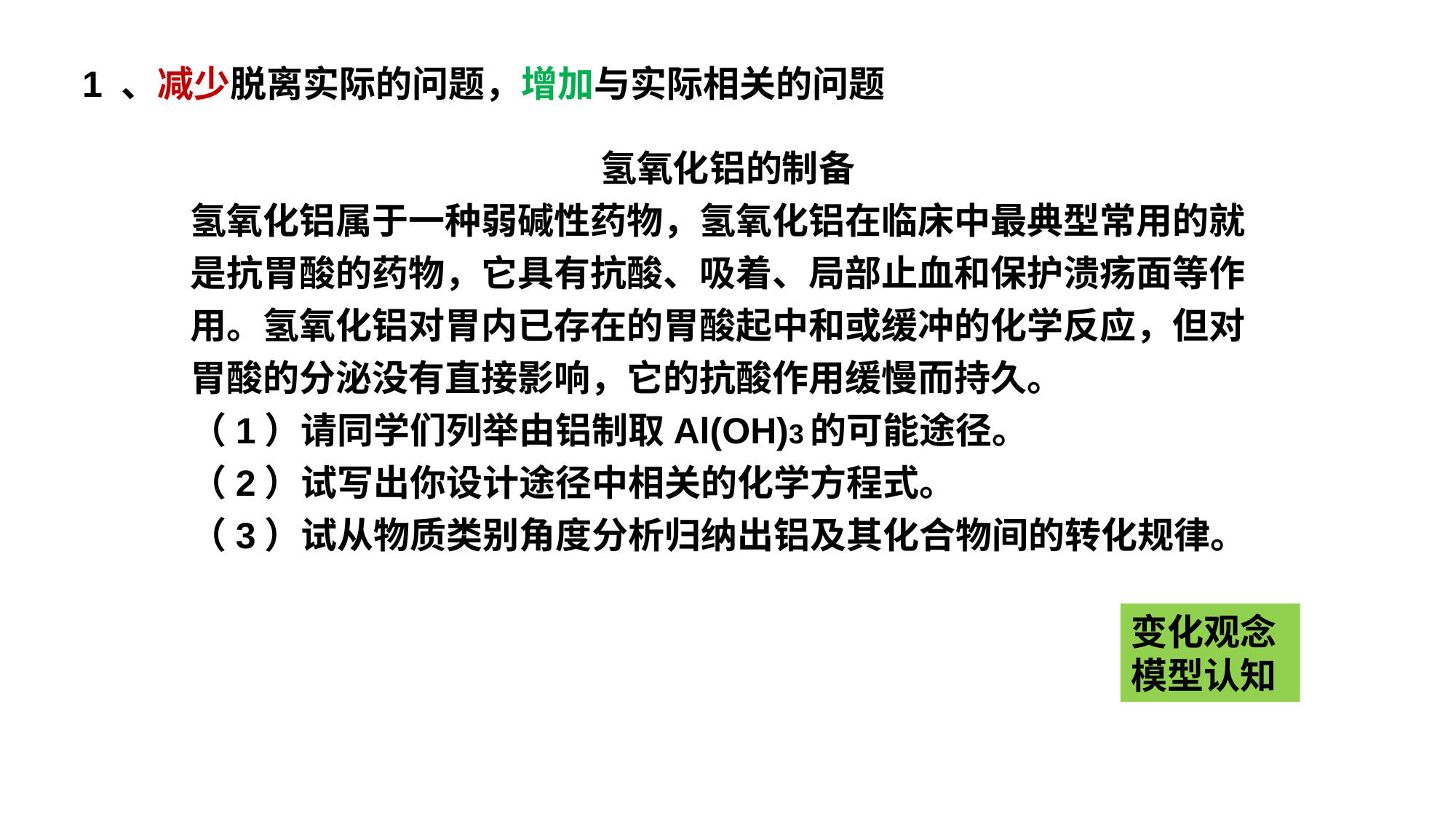

1 、减少脱离实际的问题，增加与实际相关的问题
氢氧化铝的制备
氢氧化铝属于一种弱碱性药物，氢氧化铝在临床中最典型常用的就是抗胃酸的药物，它具有抗酸、吸着、局部止血和保护溃疡面等作用。氢氧化铝对胃内已存在的胃酸起中和或缓冲的化学反应，但对胃酸的分泌没有直接影响，它的抗酸作用缓慢而持久。
（1）请同学们列举由铝制取Al(OH)3的可能途径。
（2）试写出你设计途径中相关的化学方程式。
（3）试从物质类别角度分析归纳出铝及其化合物间的转化规律。
变化观念
模型认知
54